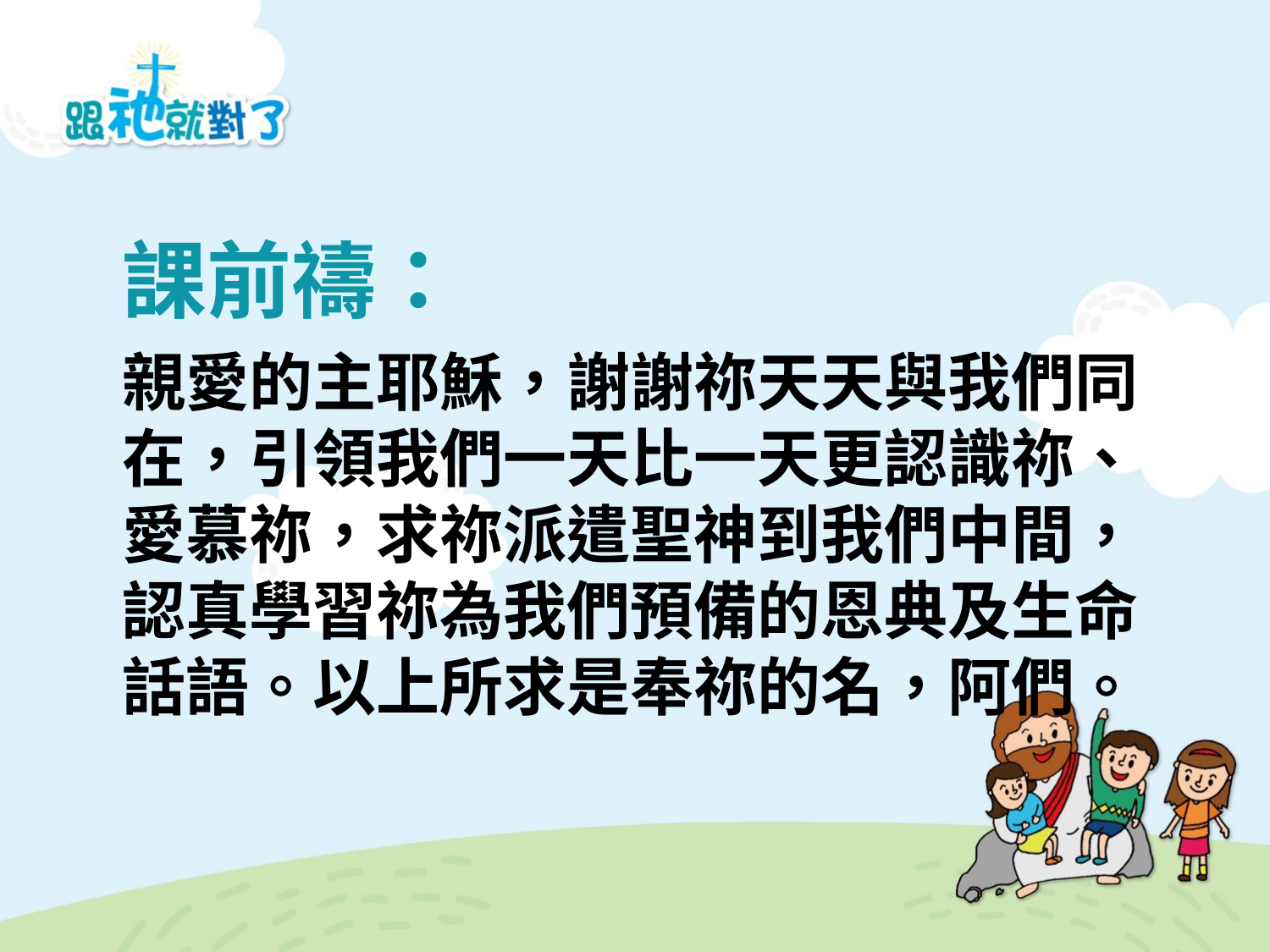

課前禱：
親愛的主耶穌，謝謝祢天天與我們同在，引領我們一天比一天更認識祢、愛慕祢，求祢派遣聖神到我們中間，認真學習祢為我們預備的恩典及生命話語。以上所求是奉祢的名，阿們。